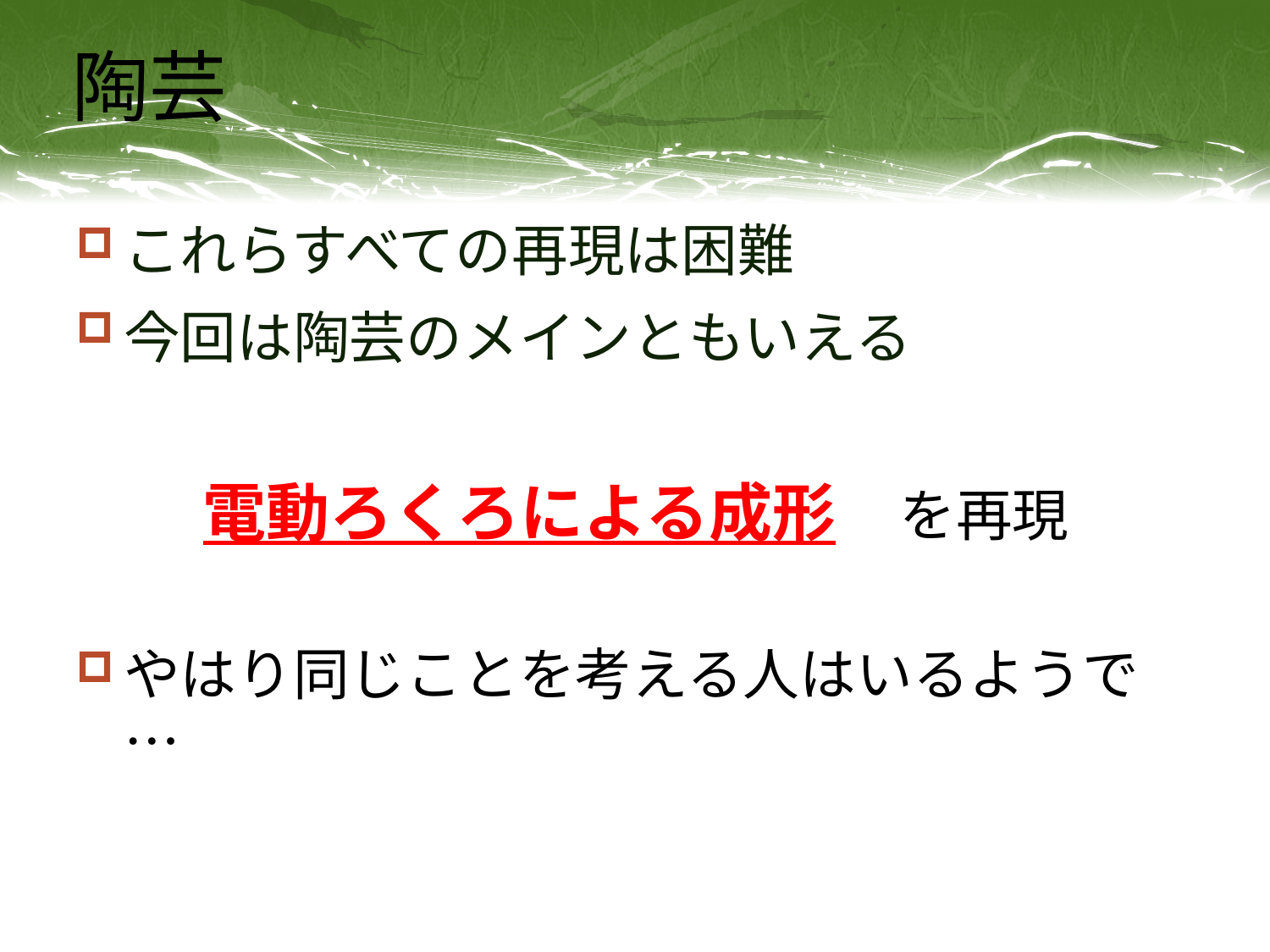

# 陶芸
これらすべての再現は困難
今回は陶芸のメインともいえる

　　電動ろくろによる成形　を再現

やはり同じことを考える人はいるようで…